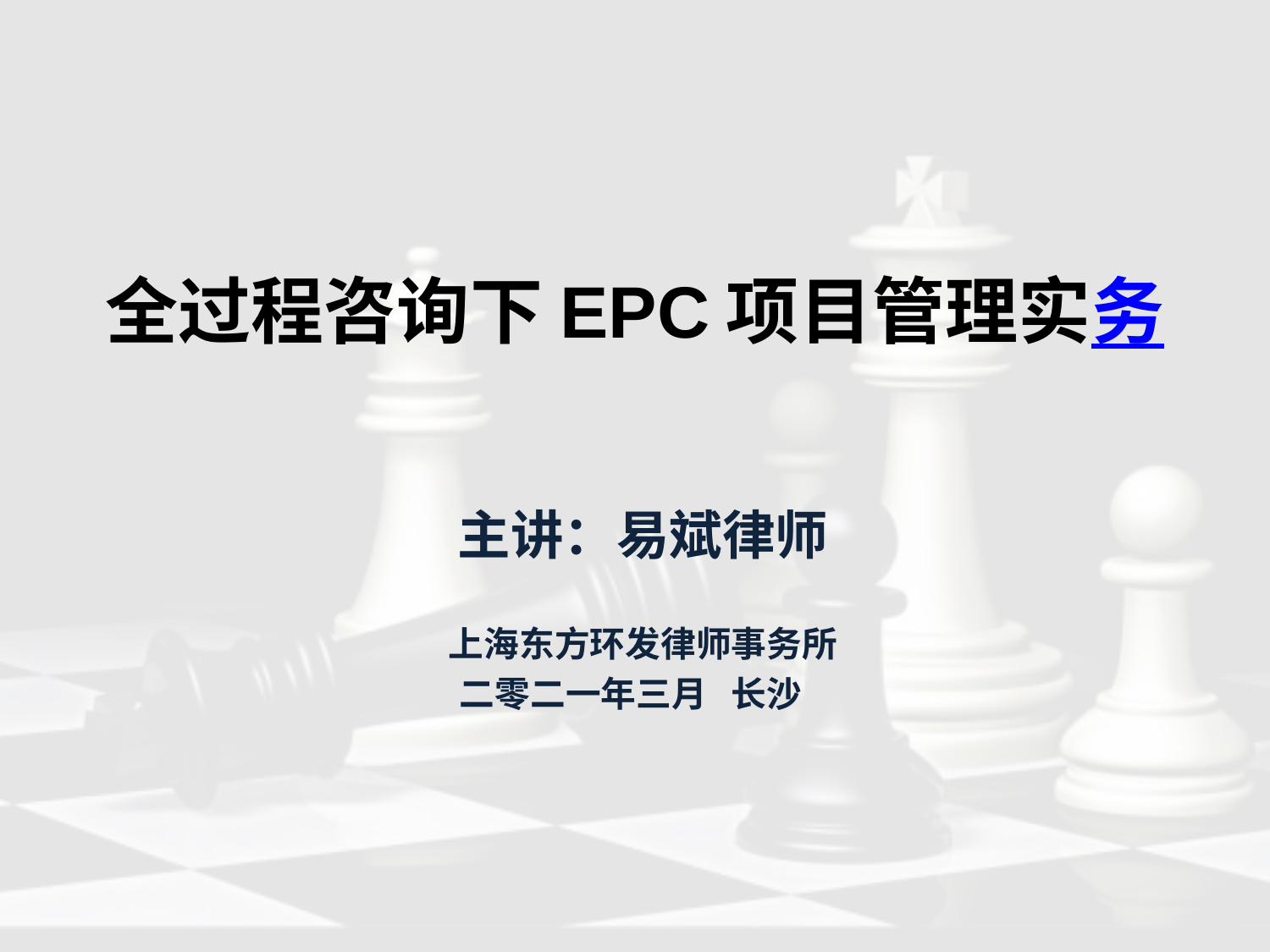

# 全过程咨询下EPC项目管理实务
主讲：易斌律师

上海东方环发律师事务所
二零二一年三月   长沙